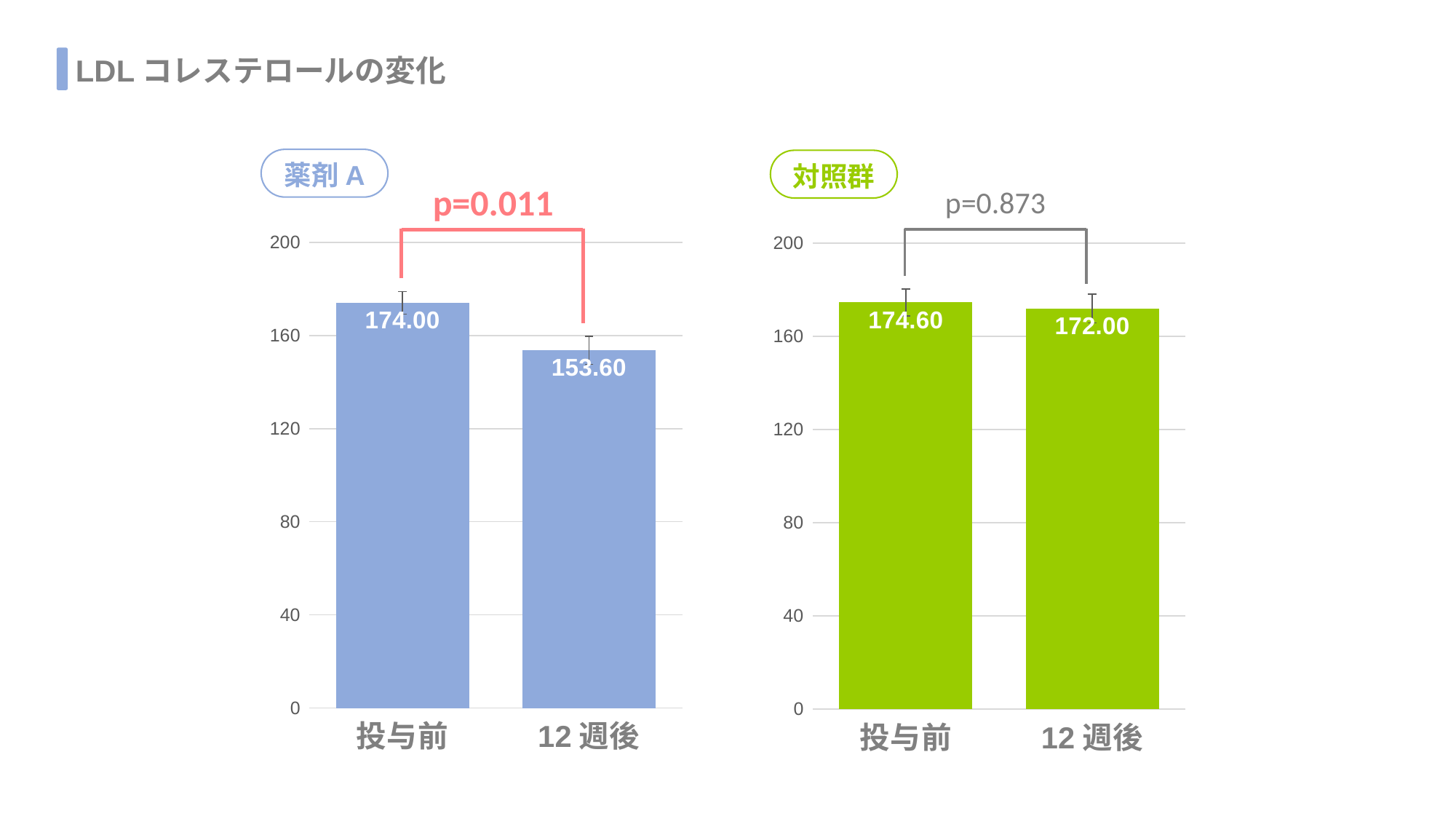

LDLコレステロールの変化

薬剤A
対照群
p=0.011
p=0.873

### Chart

| Category |  |
|---|---|
| 投与前 | 174.0 |
| 12週後 | 153.6 |

### Chart

| Category |  |
|---|---|
| 投与前 | 174.6 |
| 12週後 | 172.0 |